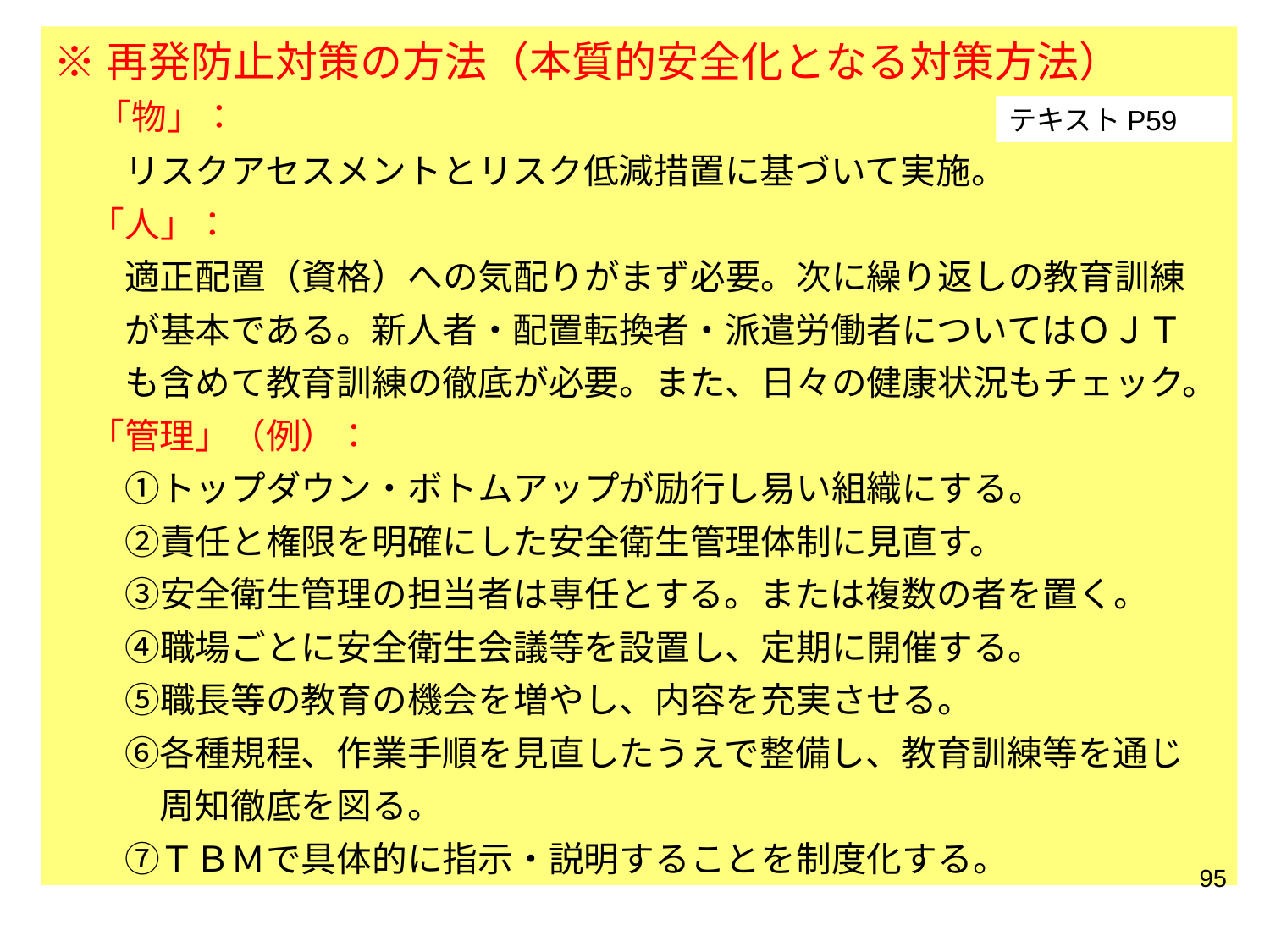

※再発防止対策の方法（本質的安全化となる対策方法）
　「物」：
　　リスクアセスメントとリスク低減措置に基づいて実施。
　「人」：
　　適正配置（資格）への気配りがまず必要。次に繰り返しの教育訓練
　　が基本である。新人者・配置転換者・派遣労働者についてはＯＪＴ
　　も含めて教育訓練の徹底が必要。また、日々の健康状況もチェック。
　「管理」（例）：
　　①トップダウン・ボトムアップが励行し易い組織にする。
　　②責任と権限を明確にした安全衛生管理体制に見直す。
　　③安全衛生管理の担当者は専任とする。または複数の者を置く。
　　④職場ごとに安全衛生会議等を設置し、定期に開催する。
　　⑤職長等の教育の機会を増やし、内容を充実させる。
　　⑥各種規程、作業手順を見直したうえで整備し、教育訓練等を通じ
　　　周知徹底を図る。
　　⑦ＴＢＭで具体的に指示・説明することを制度化する。
テキストP59

95